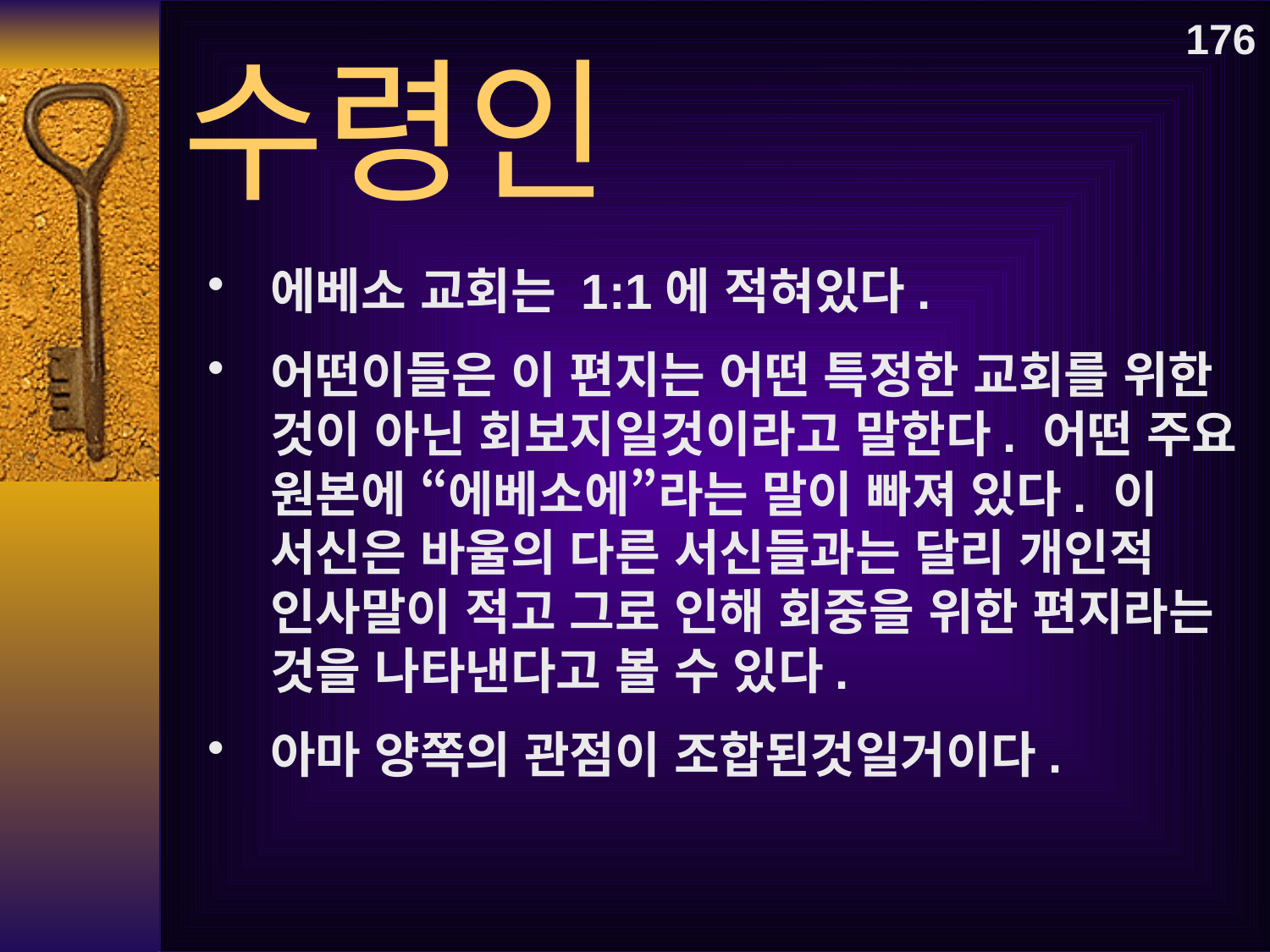

수령인
176
에베소 교회는 1:1에 적혀있다.
어떤이들은 이 편지는 어떤 특정한 교회를 위한 것이 아닌 회보지일것이라고 말한다. 어떤 주요 원본에 “에베소에”라는 말이 빠져 있다. 이 서신은 바울의 다른 서신들과는 달리 개인적 인사말이 적고 그로 인해 회중을 위한 편지라는 것을 나타낸다고 볼 수 있다.
아마 양쪽의 관점이 조합된것일거이다.